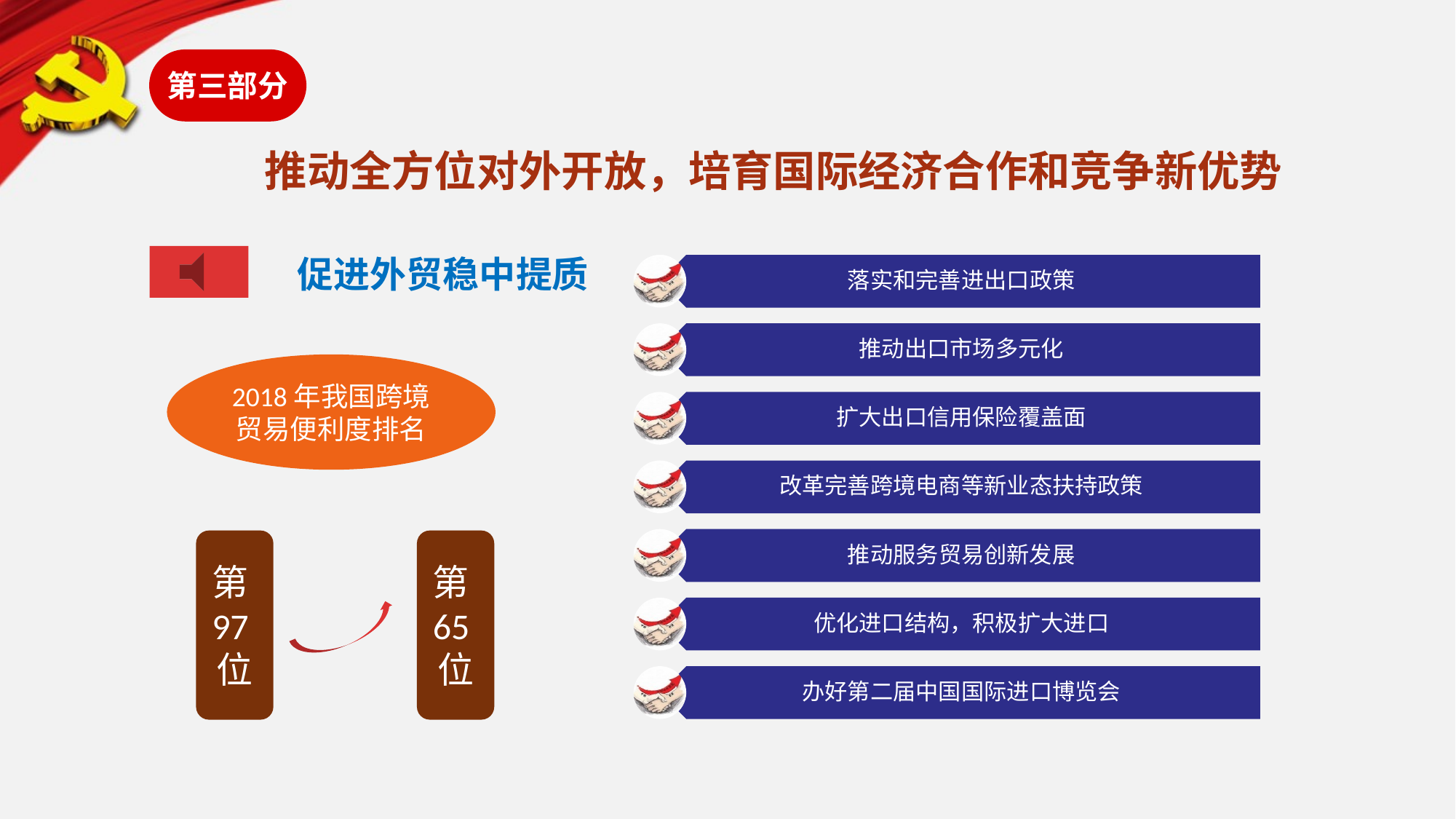

第三部分
推动全方位对外开放，培育国际经济合作和竞争新优势
  促进外贸稳中提质

落实和完善进出口政策
推动出口市场多元化
扩大出口信用保险覆盖面
改革完善跨境电商等新业态扶持政策
推动服务贸易创新发展
优化进口结构，积极扩大进口
办好第二届中国国际进口博览会
2018年我国跨境贸易便利度排名
第97位
第65位